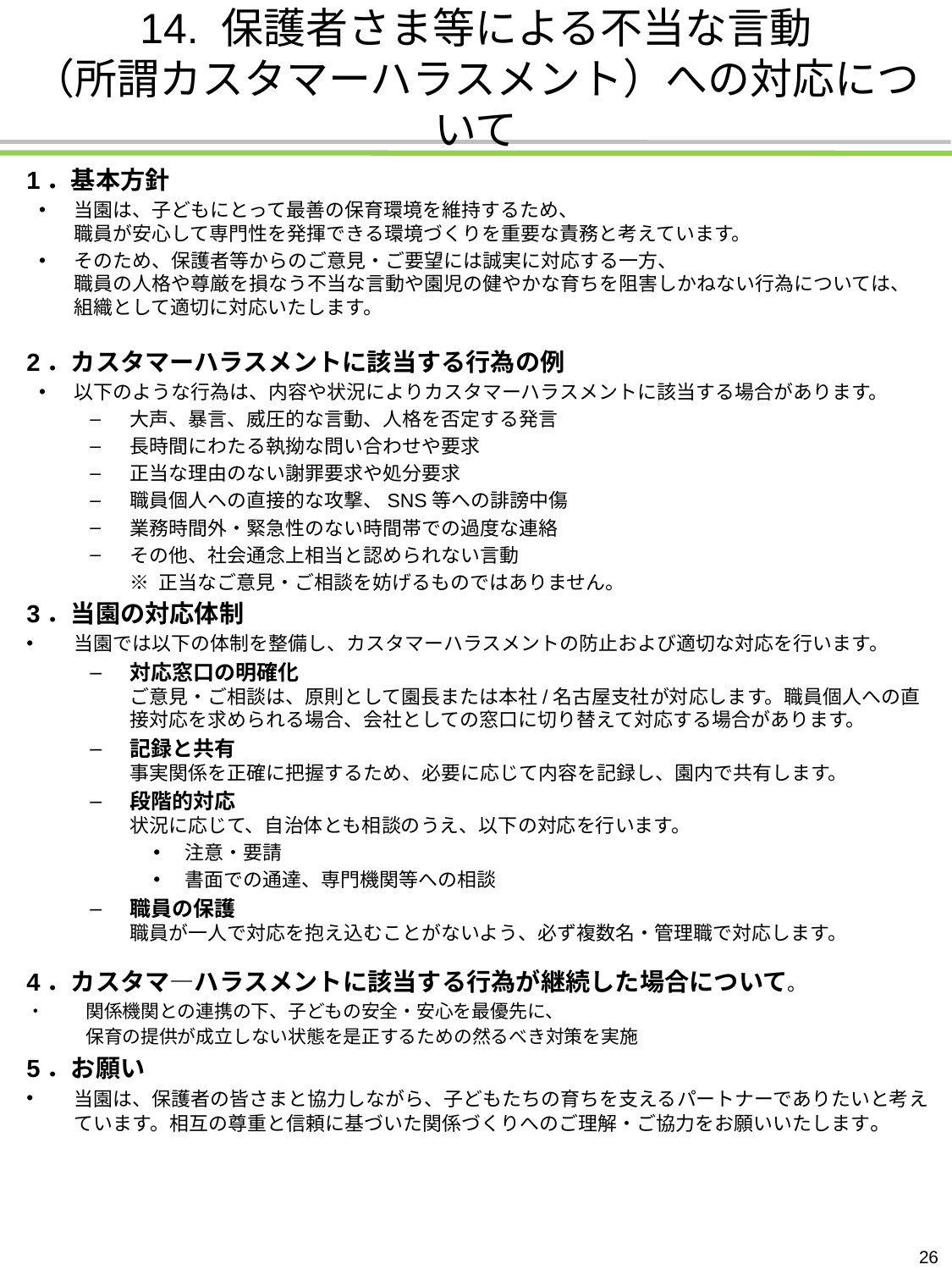

# 14. 保護者さま等による不当な言動 （所謂カスタマーハラスメント）への対応について
1．基本方針
当園は、子どもにとって最善の保育環境を維持するため、
職員が安心して専門性を発揮できる環境づくりを重要な責務と考えています。
そのため、保護者等からのご意見・ご要望には誠実に対応する一方、
職員の人格や尊厳を損なう不当な言動や園児の健やかな育ちを阻害しかねない行為については、
組織として適切に対応いたします。
2．カスタマーハラスメントに該当する行為の例
以下のような行為は、内容や状況によりカスタマーハラスメントに該当する場合があります。
大声、暴言、威圧的な言動、人格を否定する発言
長時間にわたる執拗な問い合わせや要求
正当な理由のない謝罪要求や処分要求
職員個人への直接的な攻撃、SNS等への誹謗中傷
業務時間外・緊急性のない時間帯での過度な連絡
その他、社会通念上相当と認められない言動
         ※ 正当なご意見・ご相談を妨げるものではありません。
3．当園の対応体制
当園では以下の体制を整備し、カスタマーハラスメントの防止および適切な対応を行います。
対応窓口の明確化
ご意見・ご相談は、原則として園長または本社/名古屋支社が対応します。職員個人への直接対応を求められる場合、会社としての窓口に切り替えて対応する場合があります。
記録と共有
事実関係を正確に把握するため、必要に応じて内容を記録し、園内で共有します。
段階的対応
状況に応じて、自治体とも相談のうえ、以下の対応を行います。
注意・要請
書面での通達、専門機関等への相談
職員の保護
職員が一人で対応を抱え込むことがないよう、必ず複数名・管理職で対応します。

4．カスタマ―ハラスメントに該当する行為が継続した場合について。
・　　 関係機関との連携の下、子どもの安全・安心を最優先に、
　　　 保育の提供が成立しない状態を是正するための然るべき対策を実施
5．お願い
当園は、保護者の皆さまと協力しながら、子どもたちの育ちを支えるパートナーでありたいと考えています。相互の尊重と信頼に基づいた関係づくりへのご理解・ご協力をお願いいたします。
2026年度　4月１日変更
カスタマーハラスメントへの対応について追記
26